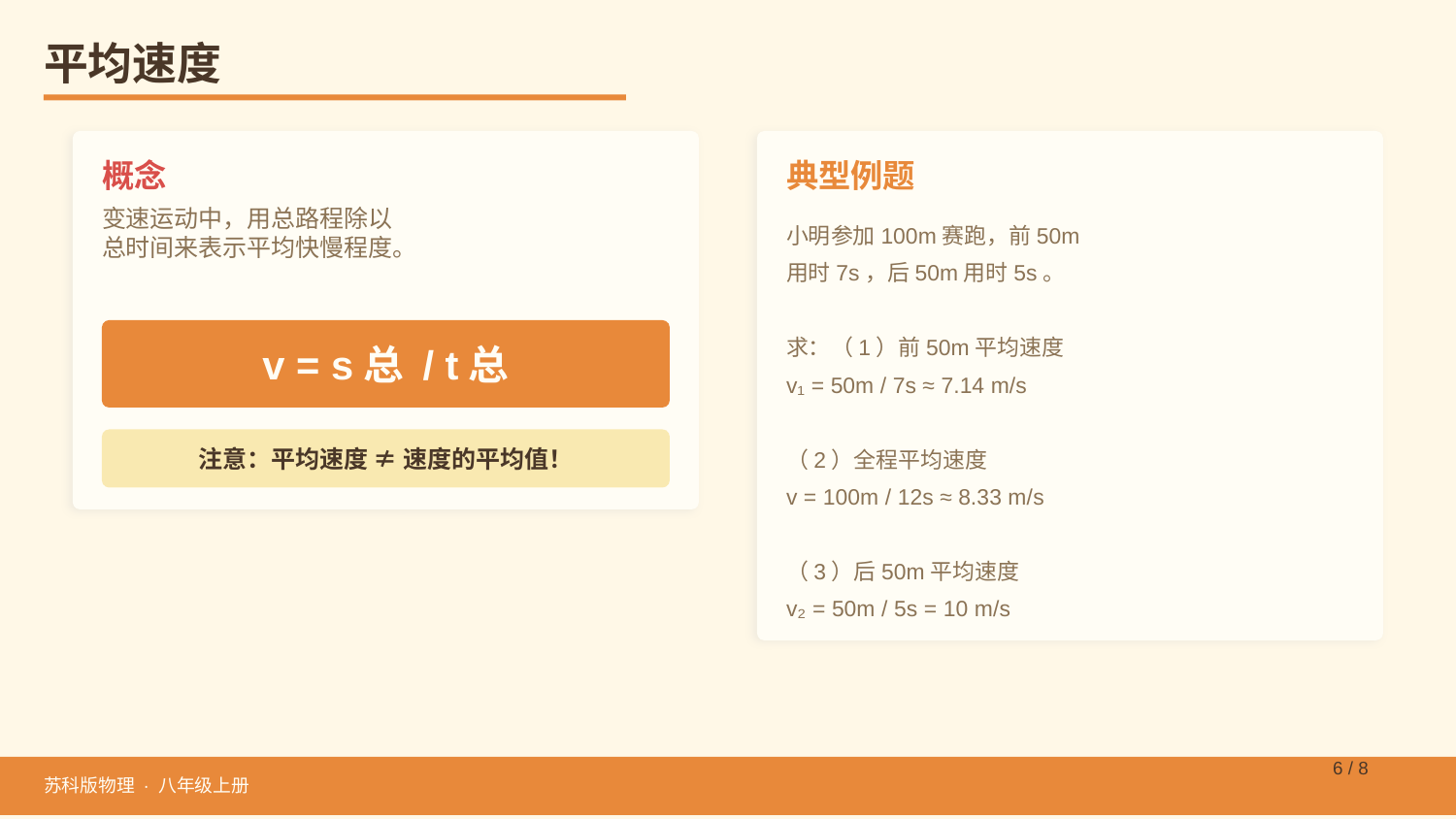

平均速度

概念
典型例题
变速运动中，用总路程除以
总时间来表示平均快慢程度。
小明参加100m赛跑，前50m
用时7s，后50m用时5s。

求：（1）前50m平均速度
v₁ = 50m / 7s ≈ 7.14 m/s

（2）全程平均速度
v = 100m / 12s ≈ 8.33 m/s

（3）后50m平均速度
v₂ = 50m / 5s = 10 m/s

v = s总 / t总

注意：平均速度 ≠ 速度的平均值！
6 / 8

苏科版物理 · 八年级上册